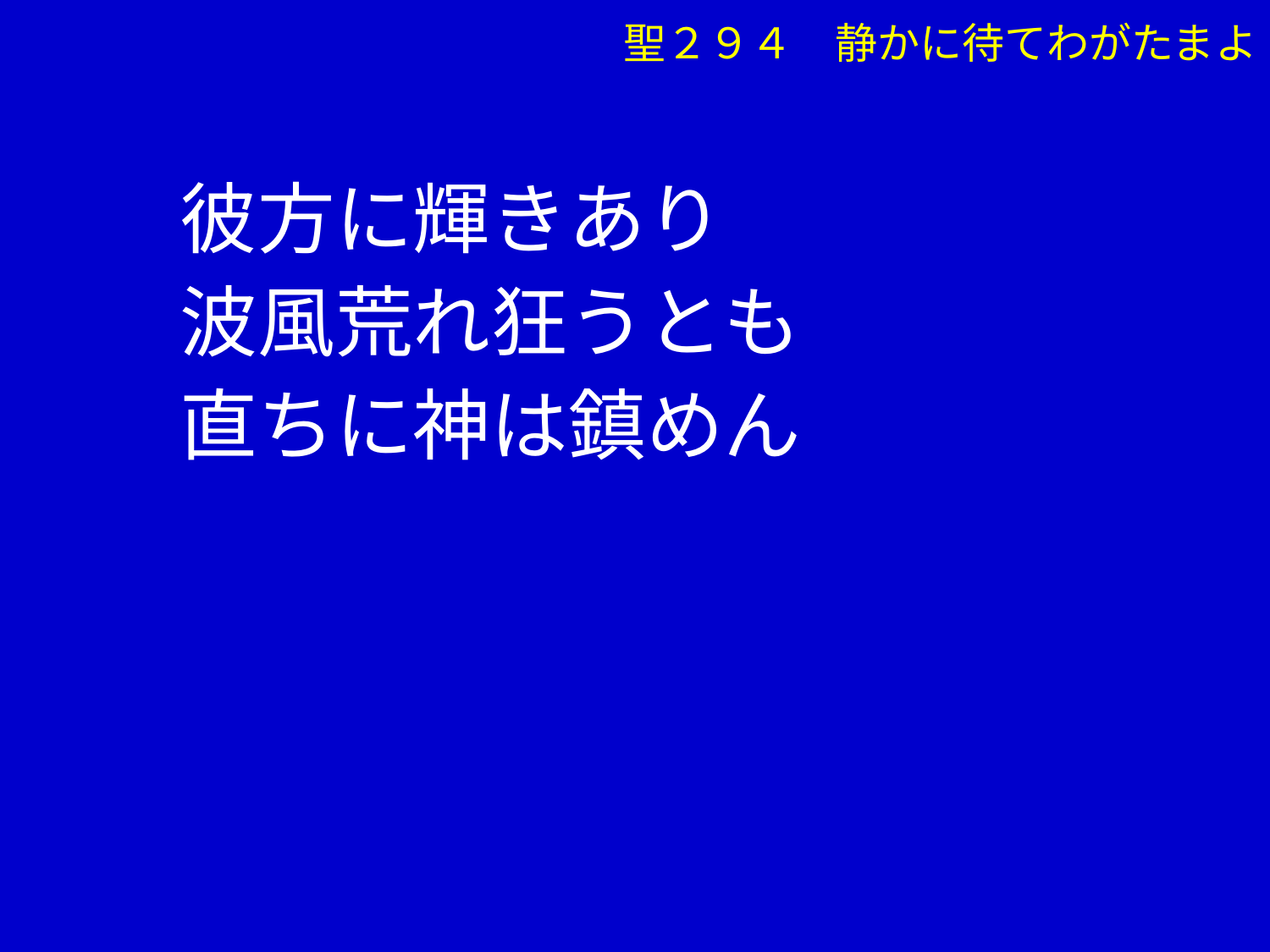

聖２９４　静かに待てわがたまよ
　彼方に輝きあり
　波風荒れ狂うとも
　直ちに神は鎮めん